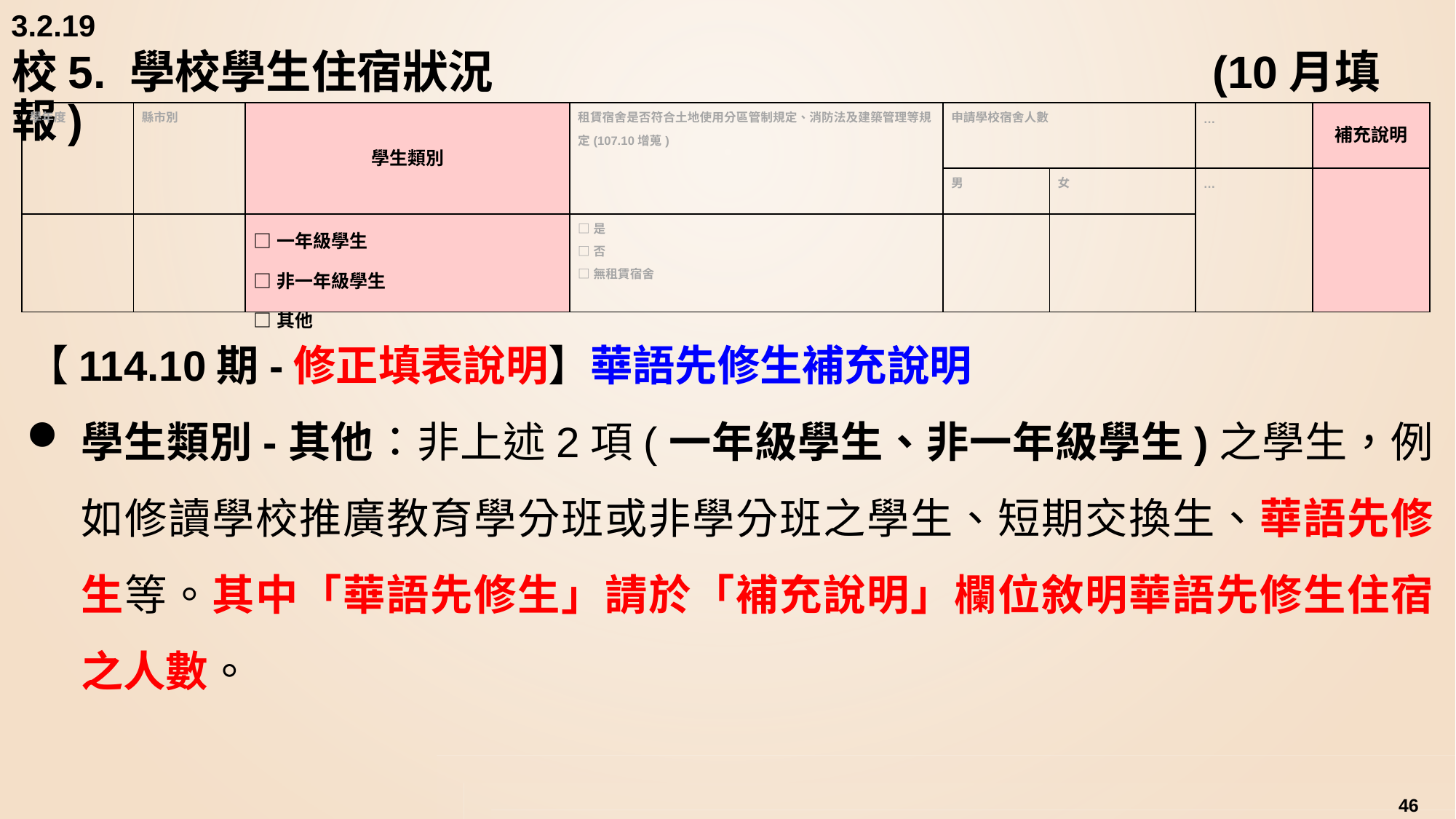

3.2.19
# 校5. 學校學生住宿狀況	   						(10月填報)
| 學年度 | 縣市別 | 學生類別 | 租賃宿舍是否符合土地使用分區管制規定、消防法及建築管理等規定(107.10增蒐) | 申請學校宿舍人數 |  | … | 補充說明 |
| --- | --- | --- | --- | --- | --- | --- | --- |
|  |  |  |  | 男 | 女 | … |  |
|  |  | □一年級學生 □非一年級學生 □其他 | □是 □否 □無租賃宿舍 |  |  |  |  |
【114.10期-修正填表說明】華語先修生補充說明
學生類別-其他：非上述2項(一年級學生、非一年級學生)之學生，例如修讀學校推廣教育學分班或非學分班之學生、短期交換生、華語先修生等。其中「華語先修生」請於「補充說明」欄位敘明華語先修生住宿之人數。